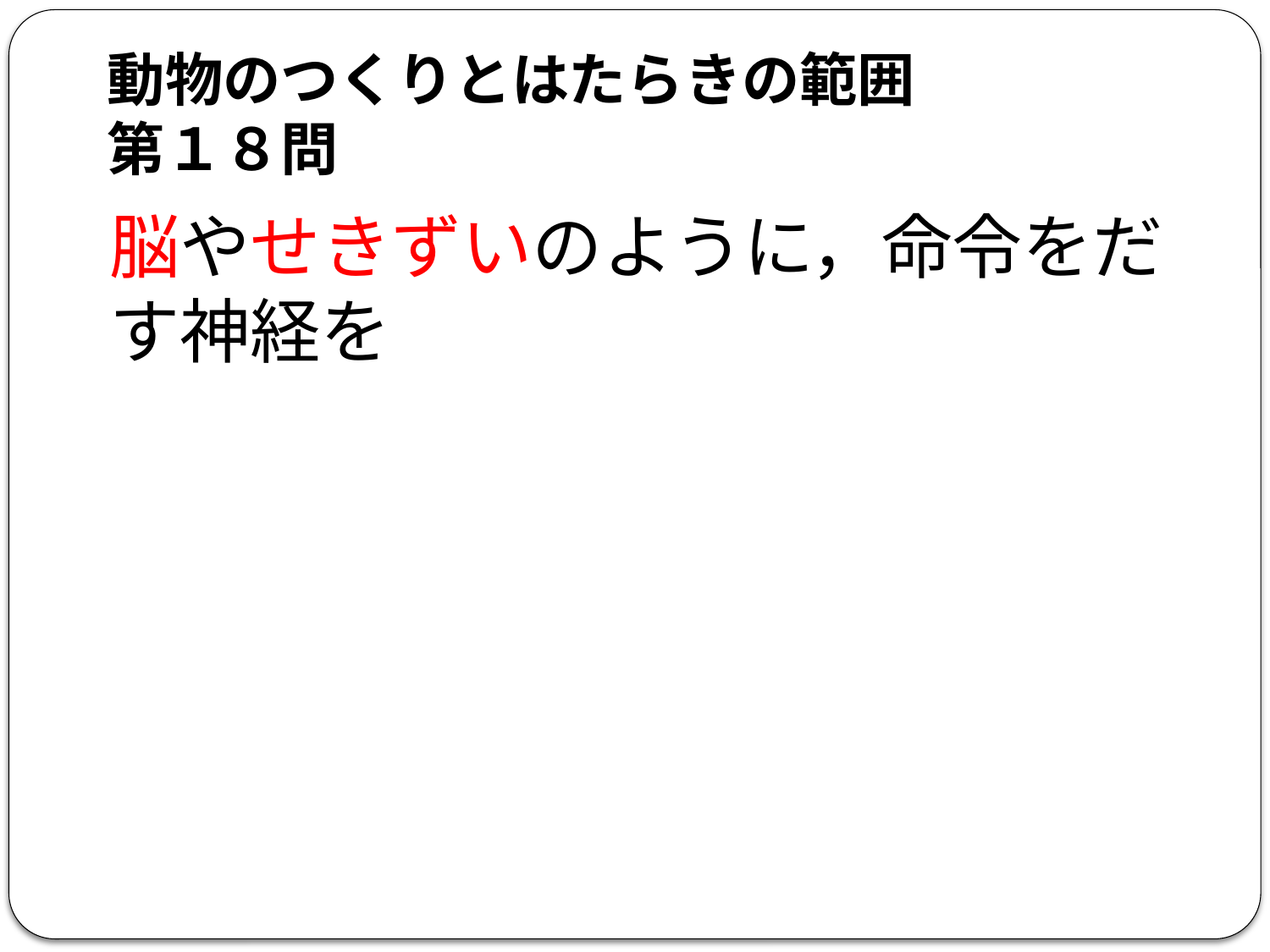

# 動物のつくりとはたらきの範囲 第１８問
脳やせきずいのように，命令をだす神経を